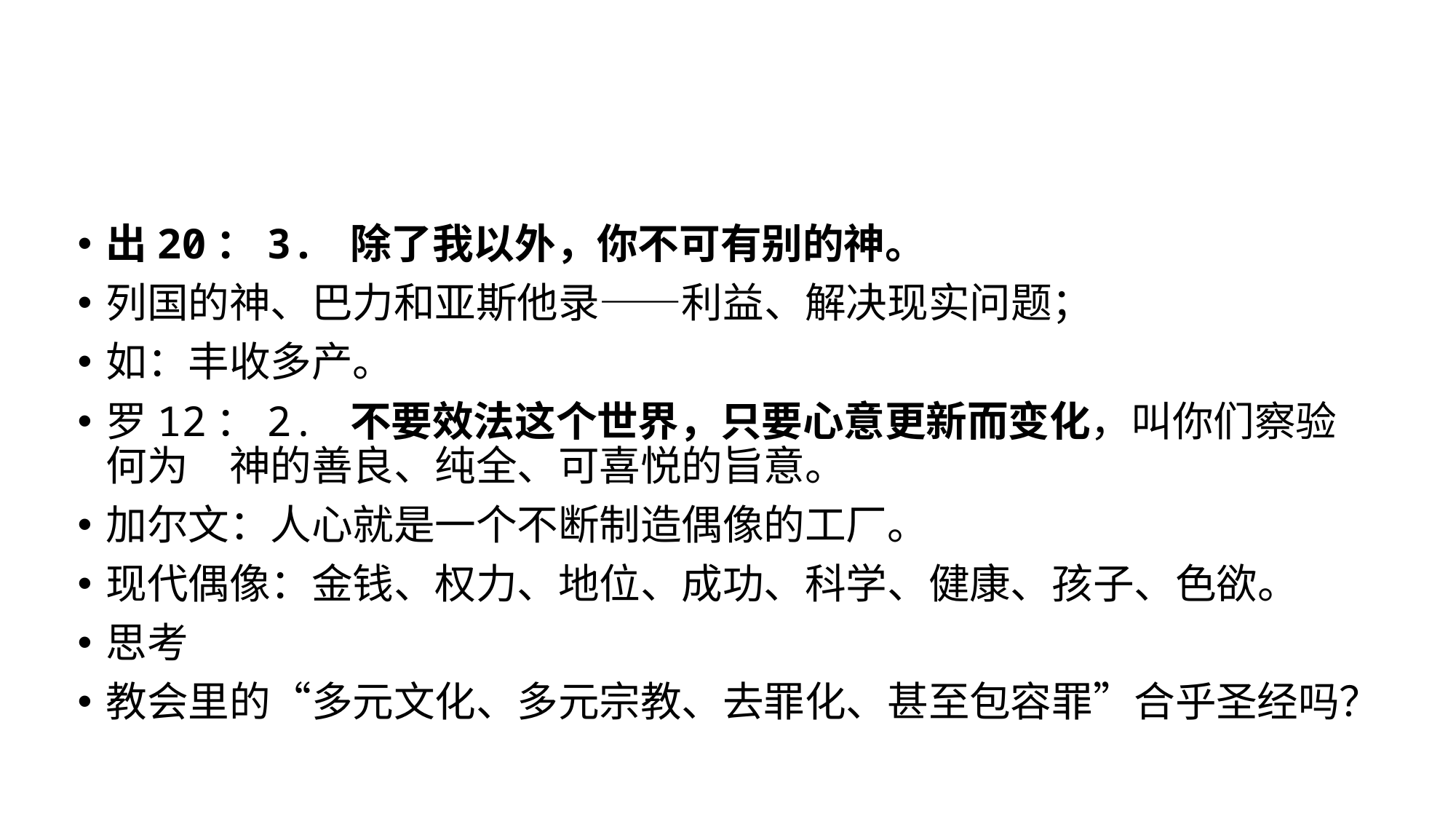

出20：3. 除了我以外，你不可有别的神。
列国的神、巴力和亚斯他录——利益、解决现实问题；
如：丰收多产。
罗12：2. 不要效法这个世界，只要心意更新而变化，叫你们察验何为　神的善良、纯全、可喜悦的旨意。
加尔文：人心就是一个不断制造偶像的工厂。
现代偶像：金钱、权力、地位、成功、科学、健康、孩子、色欲。
思考
教会里的“多元文化、多元宗教、去罪化、甚至包容罪”合乎圣经吗？